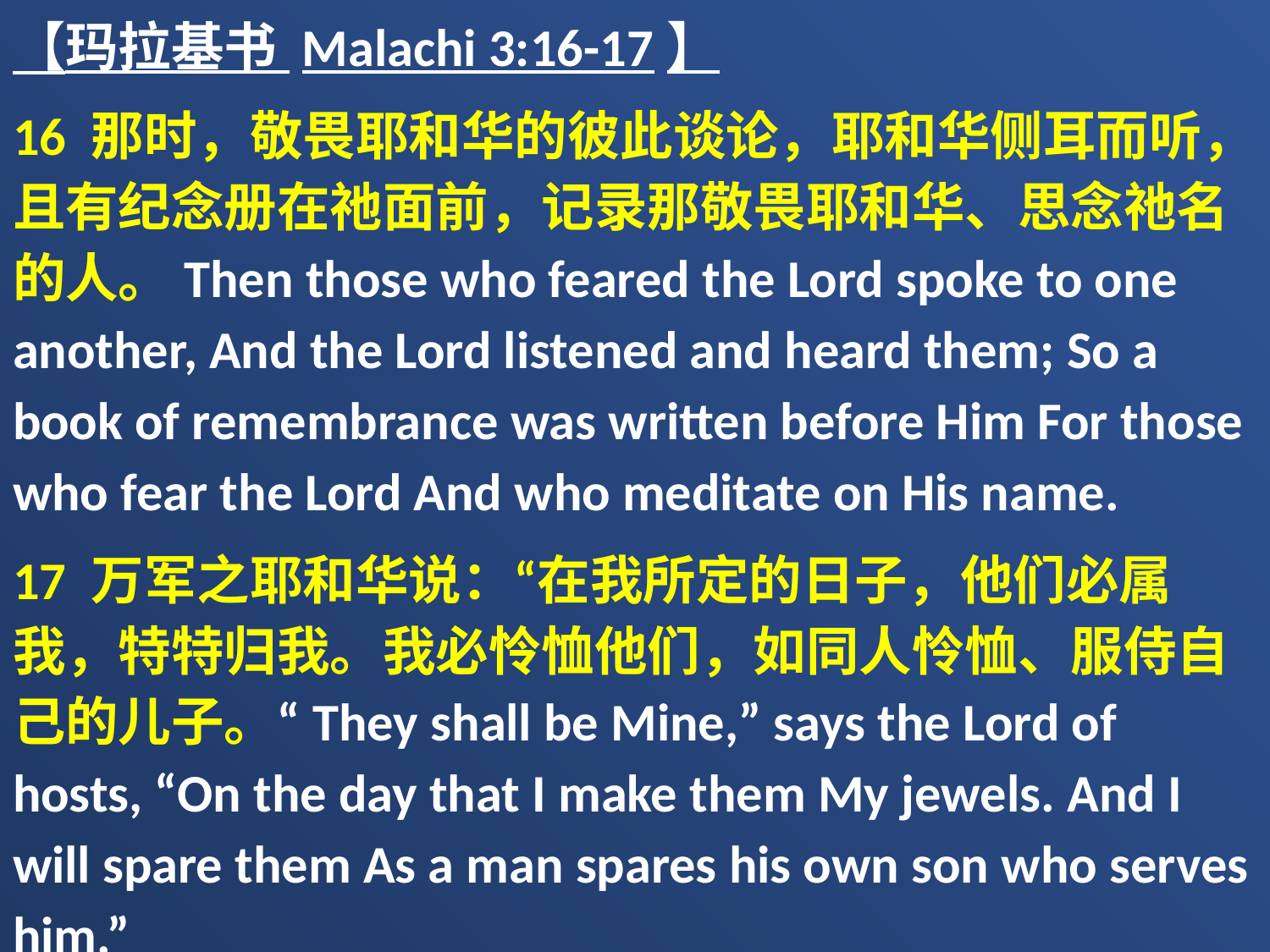

【玛拉基书 Malachi 3:16-17】
16 那时，敬畏耶和华的彼此谈论，耶和华侧耳而听，且有纪念册在祂面前，记录那敬畏耶和华、思念祂名的人。Then those who feared the Lord spoke to one another, And the Lord listened and heard them; So a book of remembrance was written before Him For those who fear the Lord And who meditate on His name.
17 万军之耶和华说：“在我所定的日子，他们必属我，特特归我。我必怜恤他们，如同人怜恤、服侍自己的儿子。“They shall be Mine,” says the Lord of hosts, “On the day that I make them My jewels. And I will spare them As a man spares his own son who serves him.”